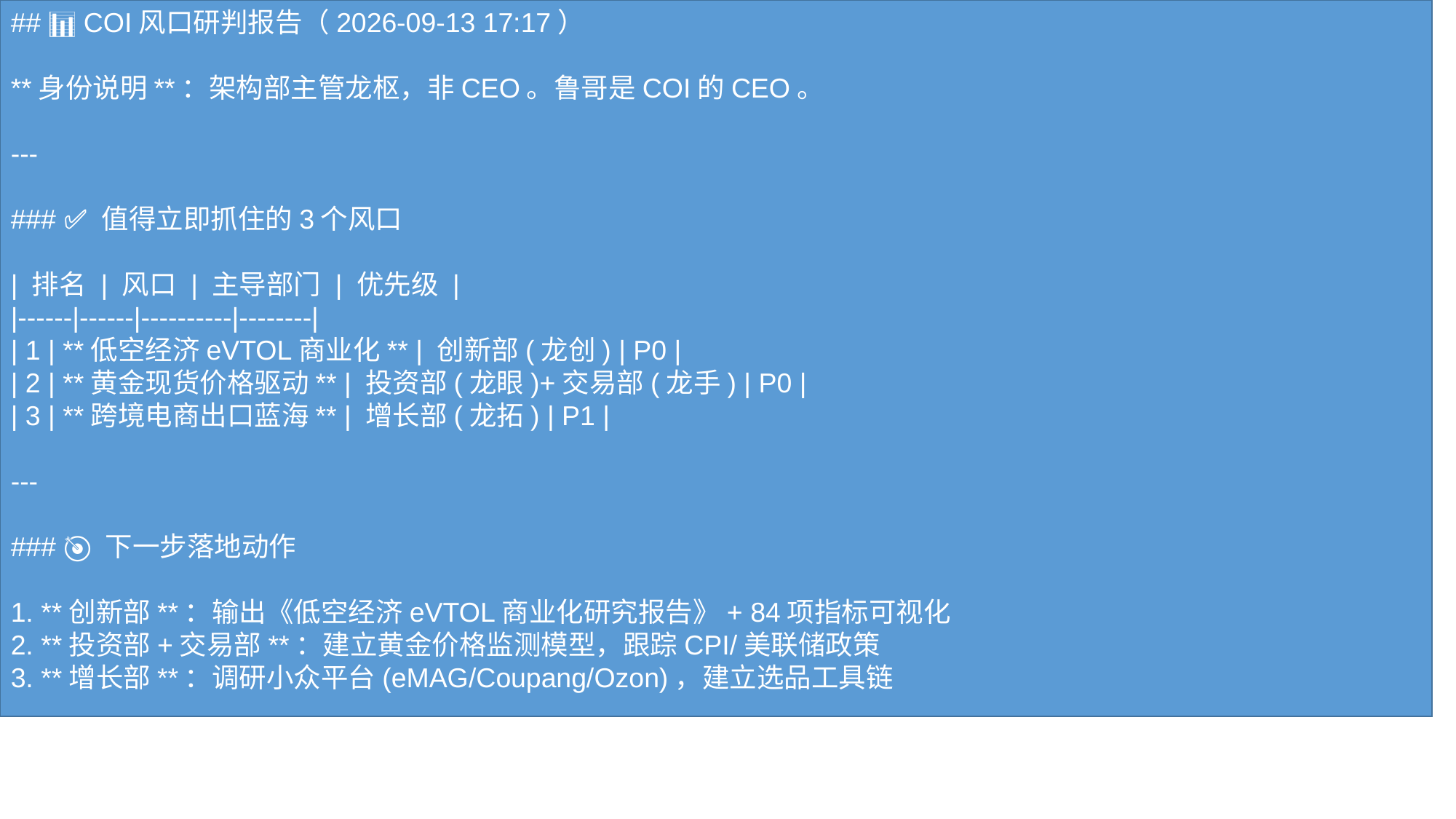

## 📊 COI风口研判报告（2026-09-13 17:17） **身份说明**：架构部主管龙枢，非CEO。鲁哥是COI的CEO。 --- ### ✅ 值得立即抓住的3个风口 | 排名 | 风口 | 主导部门 | 优先级 | |------|------|----------|--------| | 1 | **低空经济eVTOL商业化** | 创新部(龙创) | P0 | | 2 | **黄金现货价格驱动** | 投资部(龙眼)+交易部(龙手) | P0 | | 3 | **跨境电商出口蓝海** | 增长部(龙拓) | P1 | --- ### 🎯 下一步落地动作 1. **创新部**：输出《低空经济eVTOL商业化研究报告》+ 84项指标可视化 2. **投资部+交易部**：建立黄金价格监测模型，跟踪CPI/美联储政策 3. **增长部**：调研小众平台(eMAG/Coupang/Ozon)，建立选品工具链 --- ### ❌ 跳过项目 - AI Agent智能体：联网无结果 - 机器人具身智能：网页内容为machine字典释义 - 内容创作AI视频：网页内容为词典释义 - 新能源汽车出海：网页为导航页+汉字释义 --- **一句话总结**：聚焦低空政策研究、黄金量化交易、跨境蓝海开拓三大赛道，架构部协调推进。
#